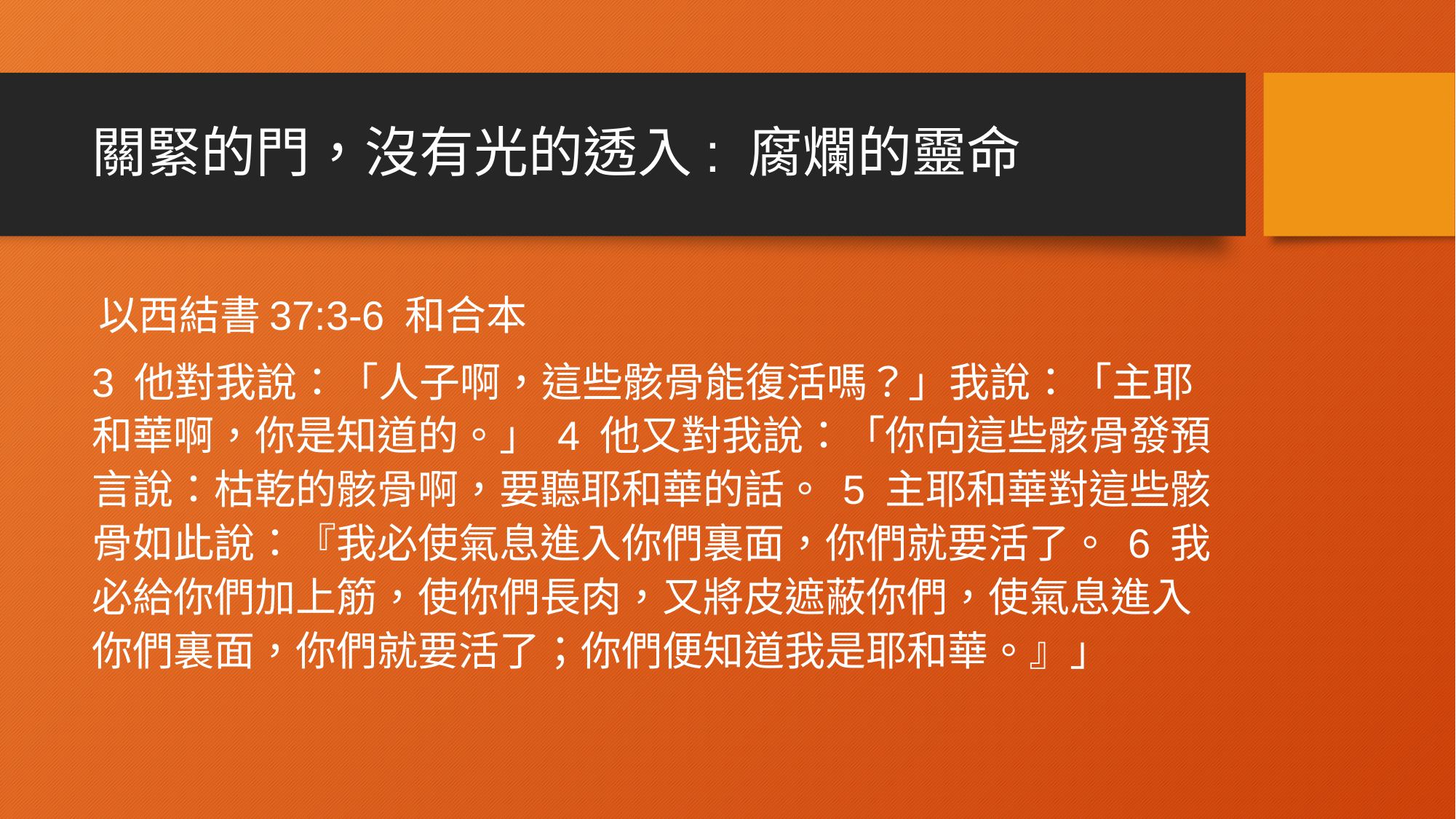

# 關緊的門，沒有光的透入: 腐爛的靈命
‪以西結書‬37:3-6 和合本
3 他對我說：「人子啊，這些骸骨能復活嗎？」我說：「主耶和華啊，你是知道的。」 4 他又對我說：「你向這些骸骨發預言說：枯乾的骸骨啊，要聽耶和華的話。 5 主耶和華對這些骸骨如此說：『我必使氣息進入你們裏面，你們就要活了。 6 我必給你們加上筋，使你們長肉，又將皮遮蔽你們，使氣息進入你們裏面，你們就要活了；你們便知道我是耶和華。』」